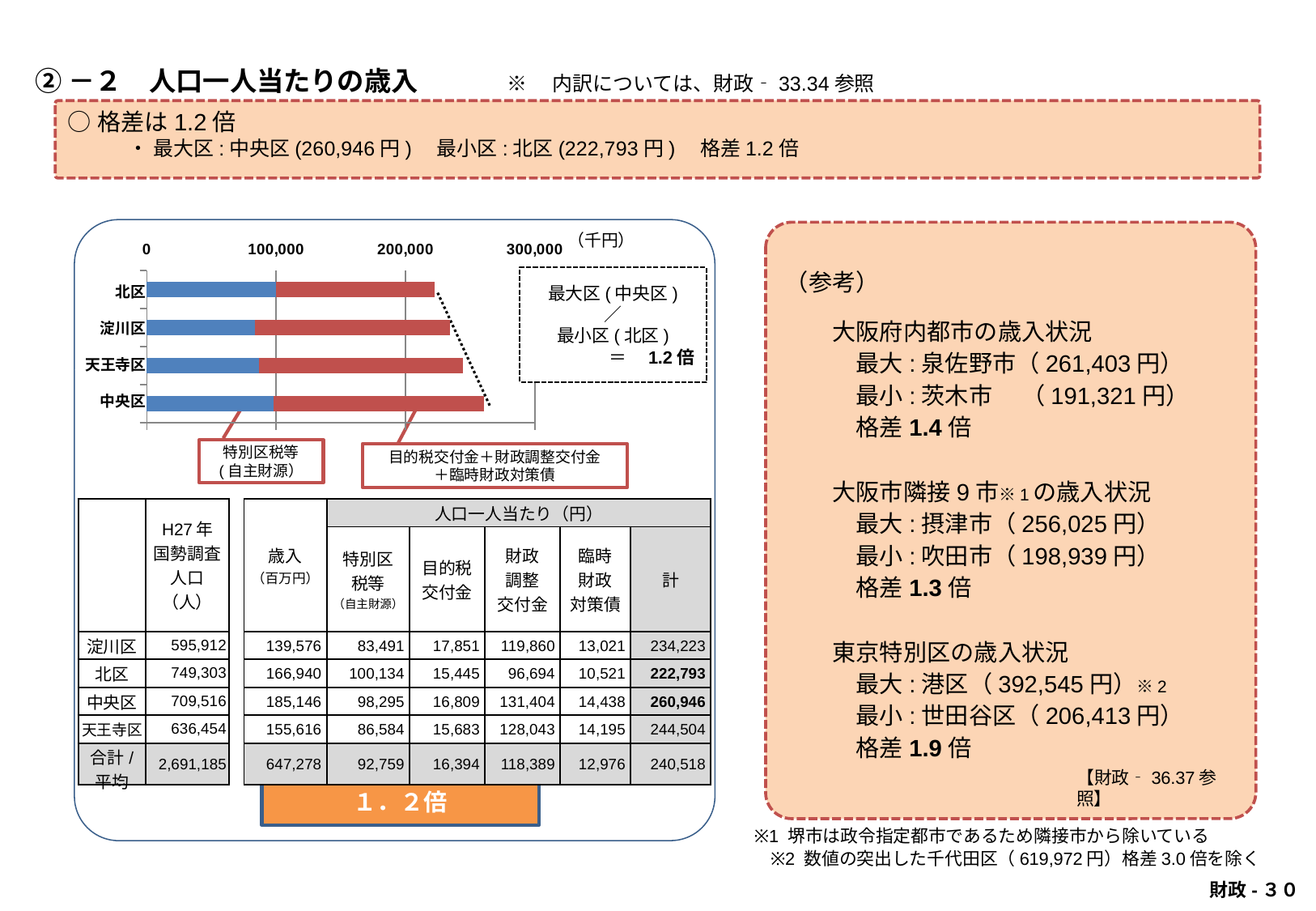

②－２　人口一人当たりの歳入
※　内訳については、財政‐33.34参照
○格差は1.2倍
　　　・ 最大区:中央区(260,946円)　最小区:北区(222,793円)　格差1.2倍

（参考）

　　大阪府内都市の歳入状況
　　　最大:泉佐野市（261,403円）
　　　最小:茨木市　 （191,321円）
　　　格差1.4倍

　　大阪市隣接9市※1の歳入状況
　　　最大:摂津市（256,025円）
　　　最小:吹田市（198,939円）
　　　格差1.3倍

　　東京特別区の歳入状況
　　　最大:港区（392,545円）※2
　　　最小:世田谷区（206,413円）
　　　格差1.9倍

（千円）

### Chart

| Category |  |  |
|---|---|---|
| 中央区 | 98295.0 | 162651.0 |
| 天王寺区 | 86584.0 | 157921.0 |
| 淀川区 | 83491.0 | 150732.0 |
| 北区 | 100134.0 | 122660.0 |
最大区(中央区)
／
最小区(北区)
＝　1.2倍
北区

淀川区

天王寺区

中央区
特別区税等
(自主財源）
目的税交付金＋財政調整交付金
＋臨時財政対策債
|  | H27年 国勢調査 人口（人） |  | 歳入 （百万円） | 人口一人当たり（円） |  |  |  |  |
| --- | --- | --- | --- | --- | --- | --- | --- | --- |
|  |  |  |  | 特別区 税等 （自主財源） | 目的税 交付金 | 財政 調整 交付金 | 臨時 財政 対策債 | 計 |
|  |  |  |  |  |  |  |  |  |
| 淀川区 | 595,912 |  | 139,576 | 83,491 | 17,851 | 119,860 | 13,021 | 234,223 |
| 北区 | 749,303 |  | 166,940 | 100,134 | 15,445 | 96,694 | 10,521 | 222,793 |
| 中央区 | 709,516 |  | 185,146 | 98,295 | 16,809 | 131,404 | 14,438 | 260,946 |
| 天王寺区 | 636,454 |  | 155,616 | 86,584 | 15,683 | 128,043 | 14,195 | 244,504 |
| 合計/ 平均 | 2,691,185 |  | 647,278 | 92,759 | 16,394 | 118,389 | 12,976 | 240,518 |

【財政‐36.37参照】
１．２倍
※1 堺市は政令指定都市であるため隣接市から除いている
※2 数値の突出した千代田区（619,972円）格差3.0倍を除く
 財政-３０